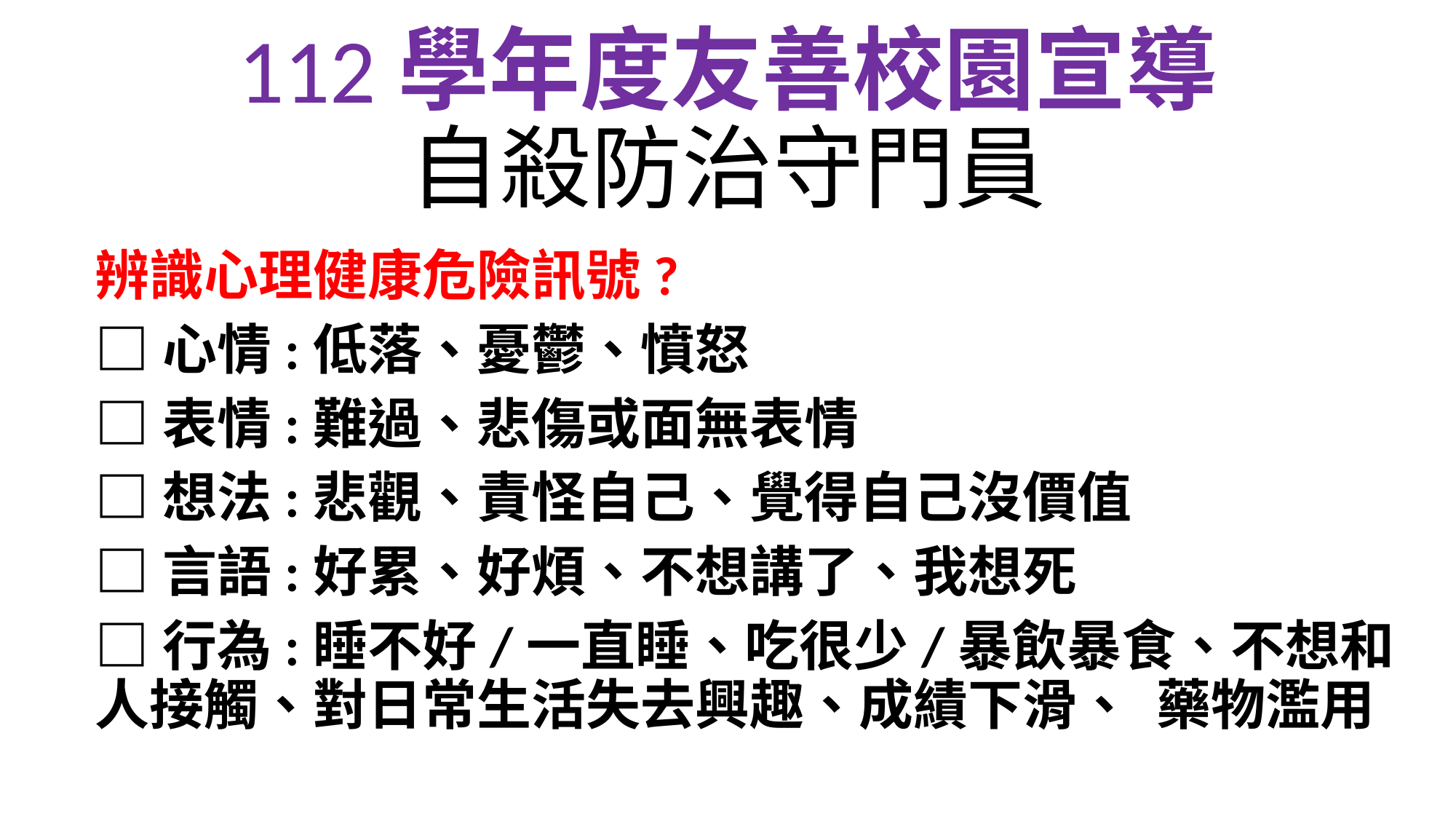

# 112學年度友善校園宣導 自殺防治守門員
辨識心理健康危險訊號?
□心情:低落、憂鬱、憤怒
□表情:難過、悲傷或面無表情
□想法:悲觀、責怪自己、覺得自己沒價值
□言語:好累、好煩、不想講了、我想死
□行為:睡不好/一直睡、吃很少/暴飲暴食、不想和人接觸、對日常生活失去興趣、成績下滑、  藥物濫用